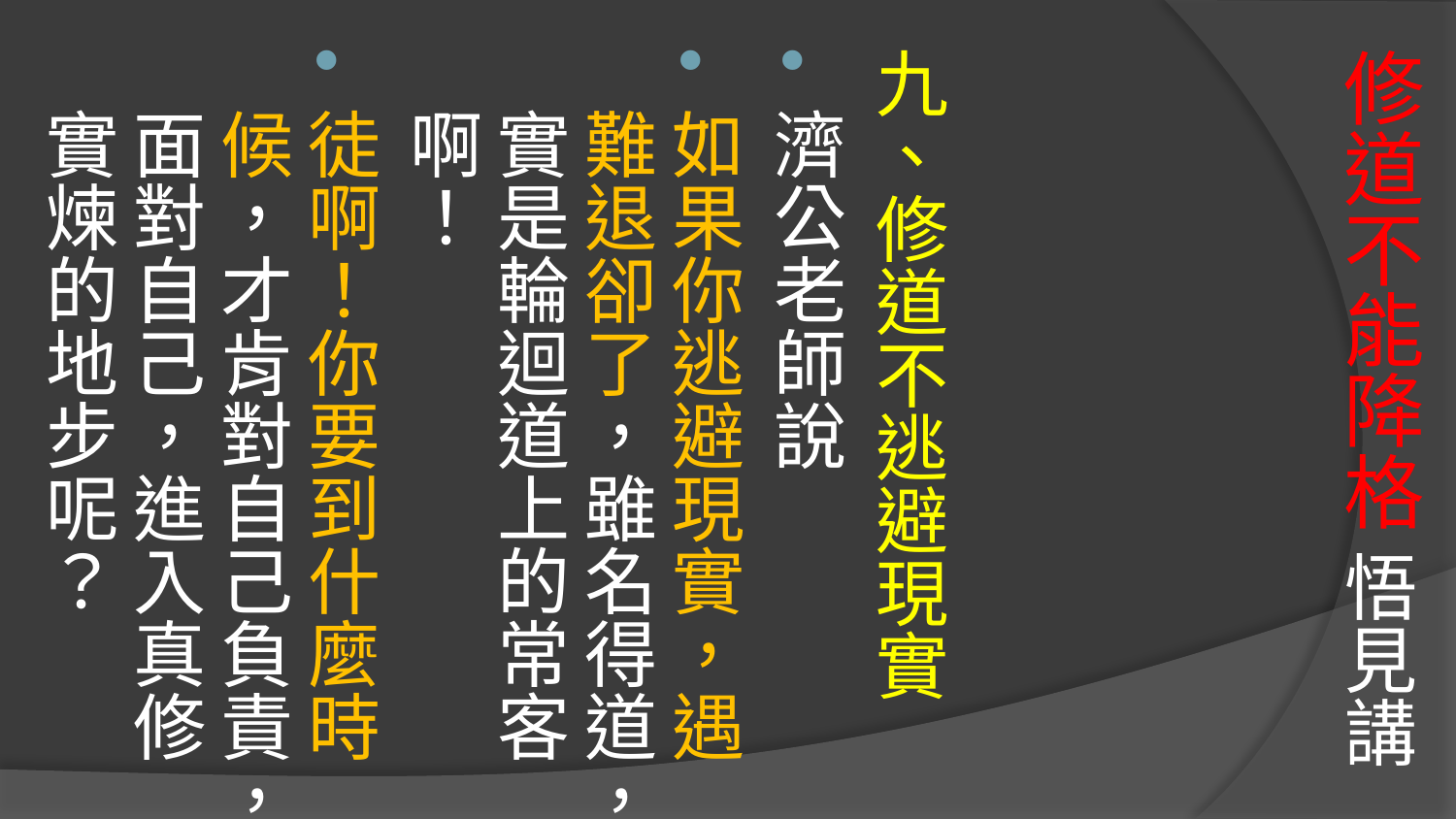

# 修道不能降格 悟見講
九、修道不逃避現實
濟公老師說
如果你逃避現實，遇難退卻了，雖名得道，實是輪迴道上的常客啊！
徒啊！你要到什麼時候，才肯對自己負責，面對自己，進入真修實煉的地步呢？